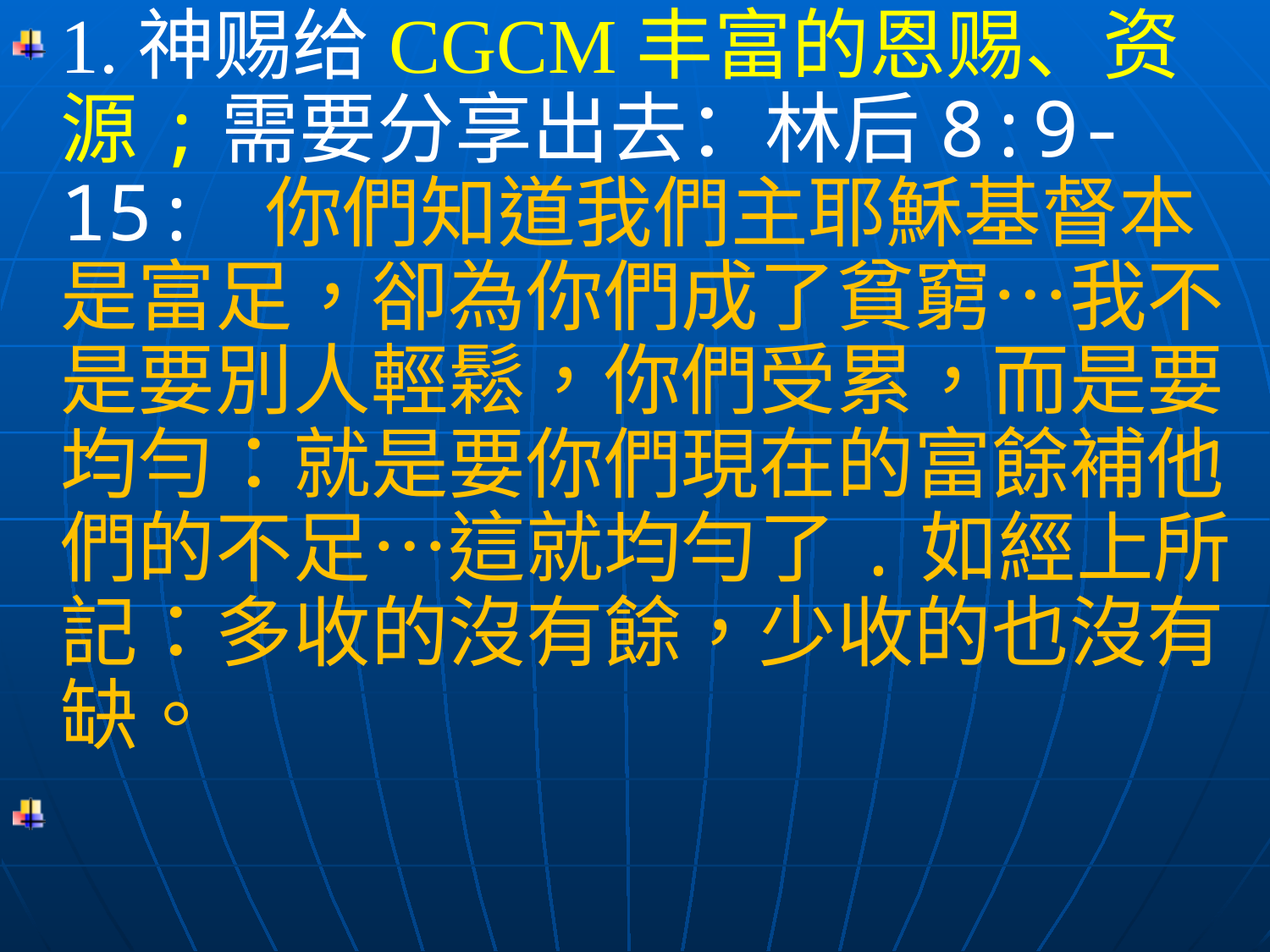

1.神赐给CGCM丰富的恩赐、资源;需要分享出去：林后8:9-15: 你們知道我們主耶穌基督本是富足，卻為你們成了貧窮…我不是要別人輕鬆，你們受累，而是要均勻：就是要你們現在的富餘補他們的不足…這就均勻了.如經上所記：多收的沒有餘，少收的也沒有缺。